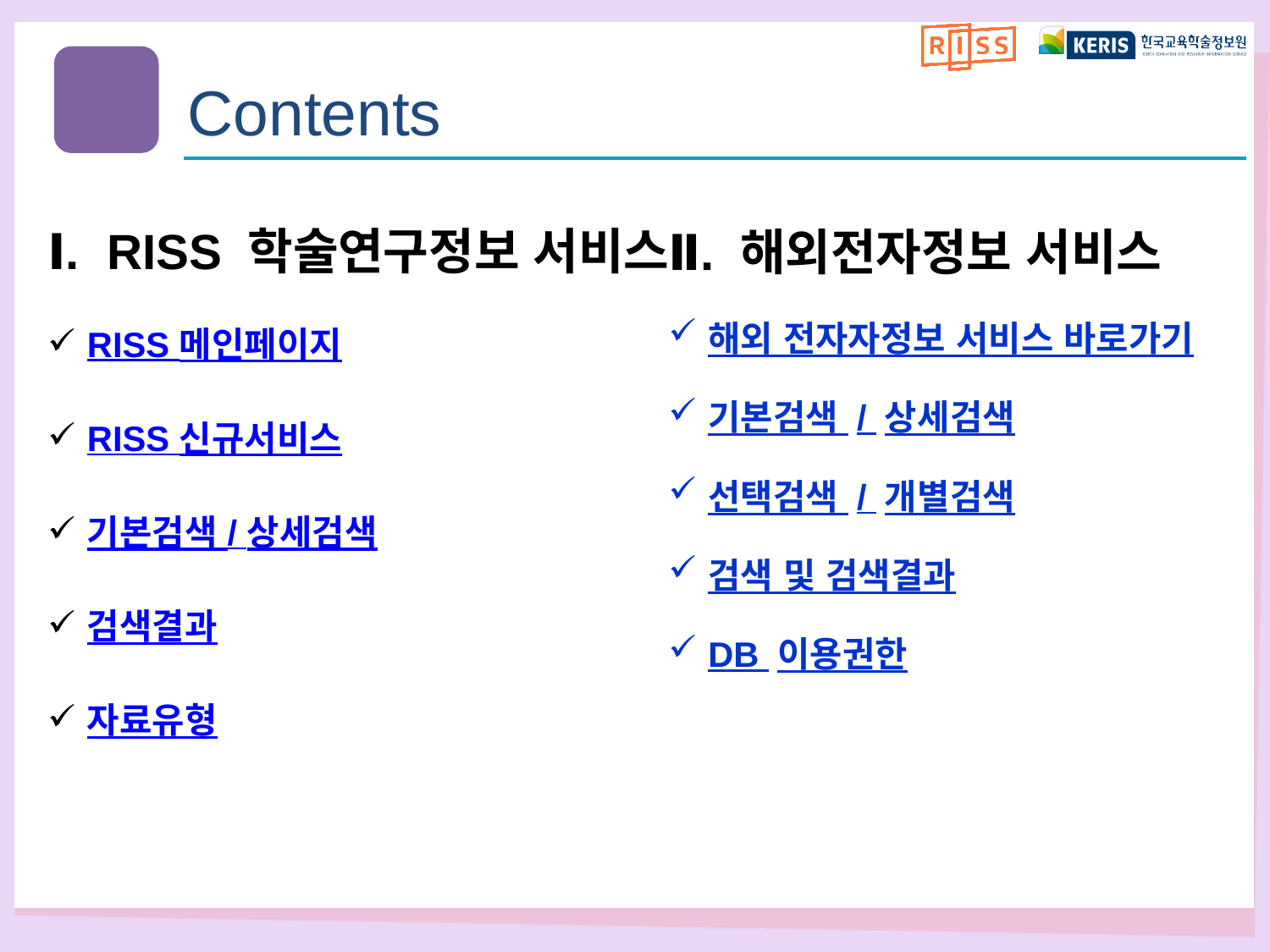

Contents
Ⅰ.  RISS 학술연구정보 서비스
RISS 메인페이지
RISS 신규서비스
기본검색 / 상세검색
검색결과
자료유형

Ⅱ. 해외전자정보 서비스
해외 전자자정보 서비스 바로가기
기본검색 / 상세검색
선택검색 / 개별검색
검색 및 검색결과
DB 이용권한